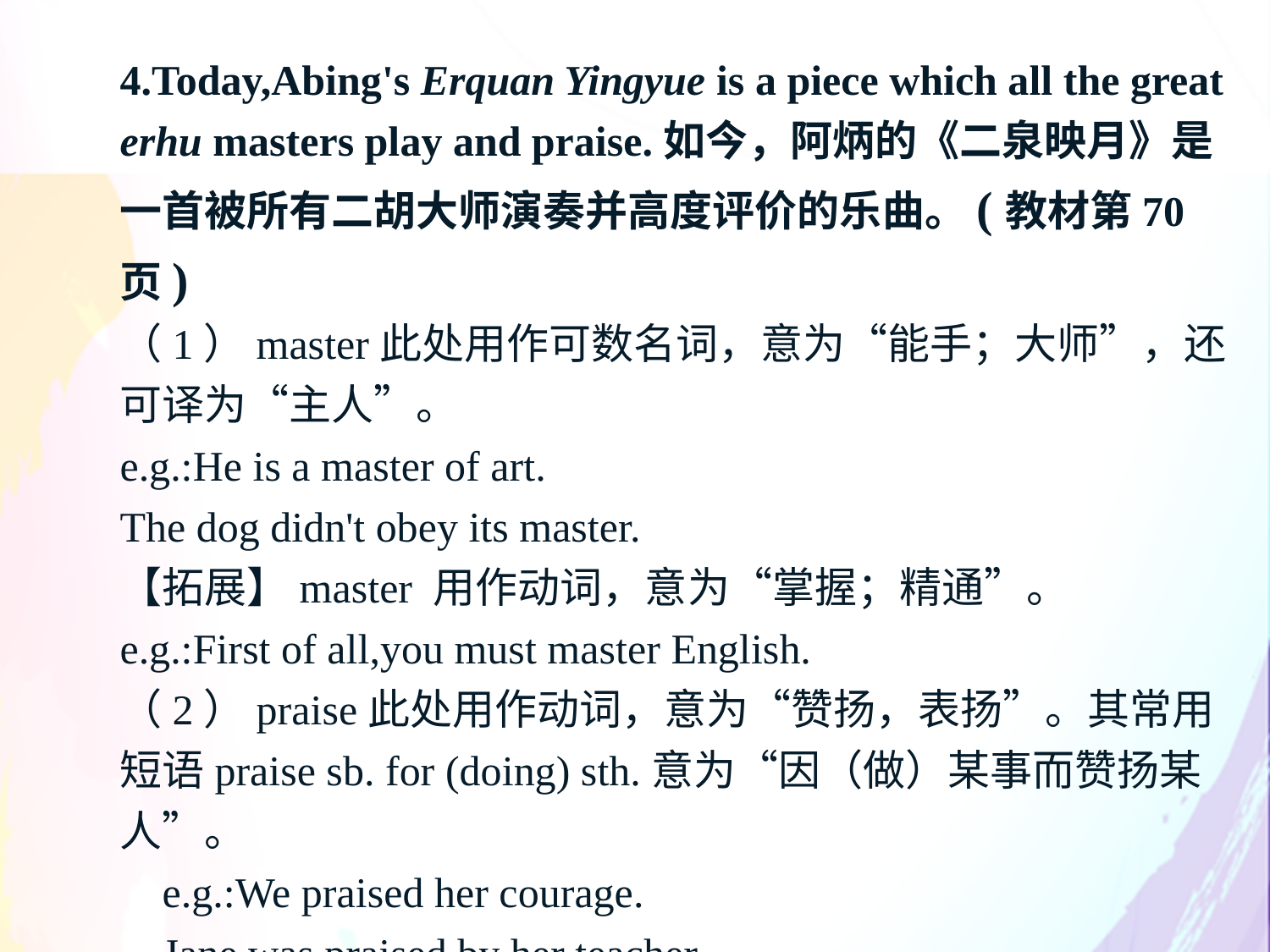

4.Today,Abing's Erquan Yingyue is a piece which all the great erhu masters play and praise.如今，阿炳的《二泉映月》是一首被所有二胡大师演奏并高度评价的乐曲。(教材第70页)
（1）master此处用作可数名词，意为“能手；大师”，还可译为“主人”。
e.g.:He is a master of art.
The dog didn't obey its master.
【拓展】master 用作动词，意为“掌握；精通”。
e.g.:First of all,you must master English.
（2）praise此处用作动词，意为“赞扬，表扬”。其常用短语praise sb. for (doing) sth.意为“因（做）某事而赞扬某人”。
    e.g.:We praised her courage.
    Jane was praised by her teacher.
    She praised her daughter for her hard work.